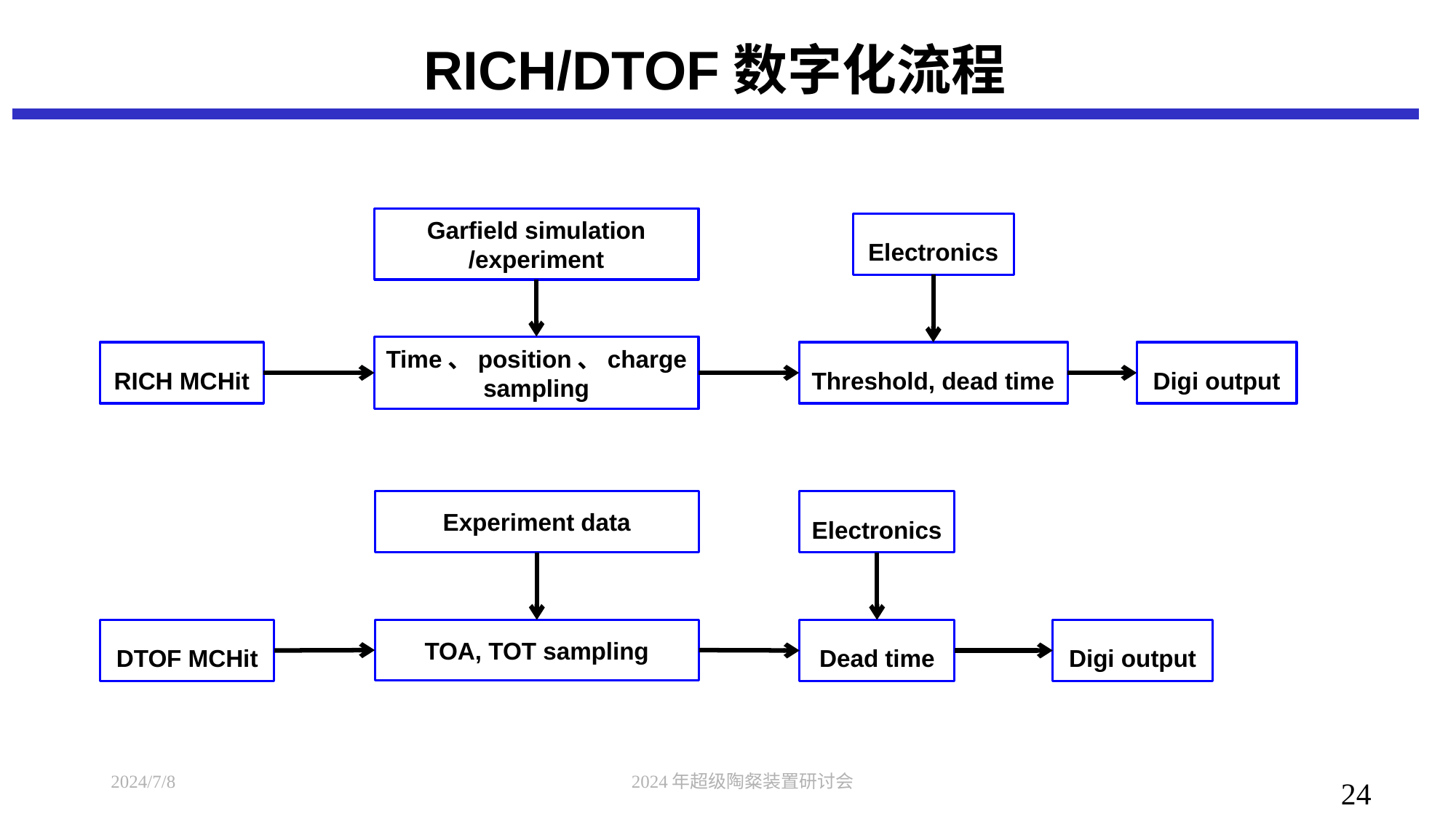

# RICH/DTOF数字化流程
Garfield simulation
/experiment
Electronics
Time、position、charge sampling
Threshold, dead time
Digi output
RICH MCHit
Experiment data
Electronics
TOA, TOT sampling
Dead time
Digi output
DTOF MCHit
2024/7/8
2024年超级陶粲装置研讨会
24